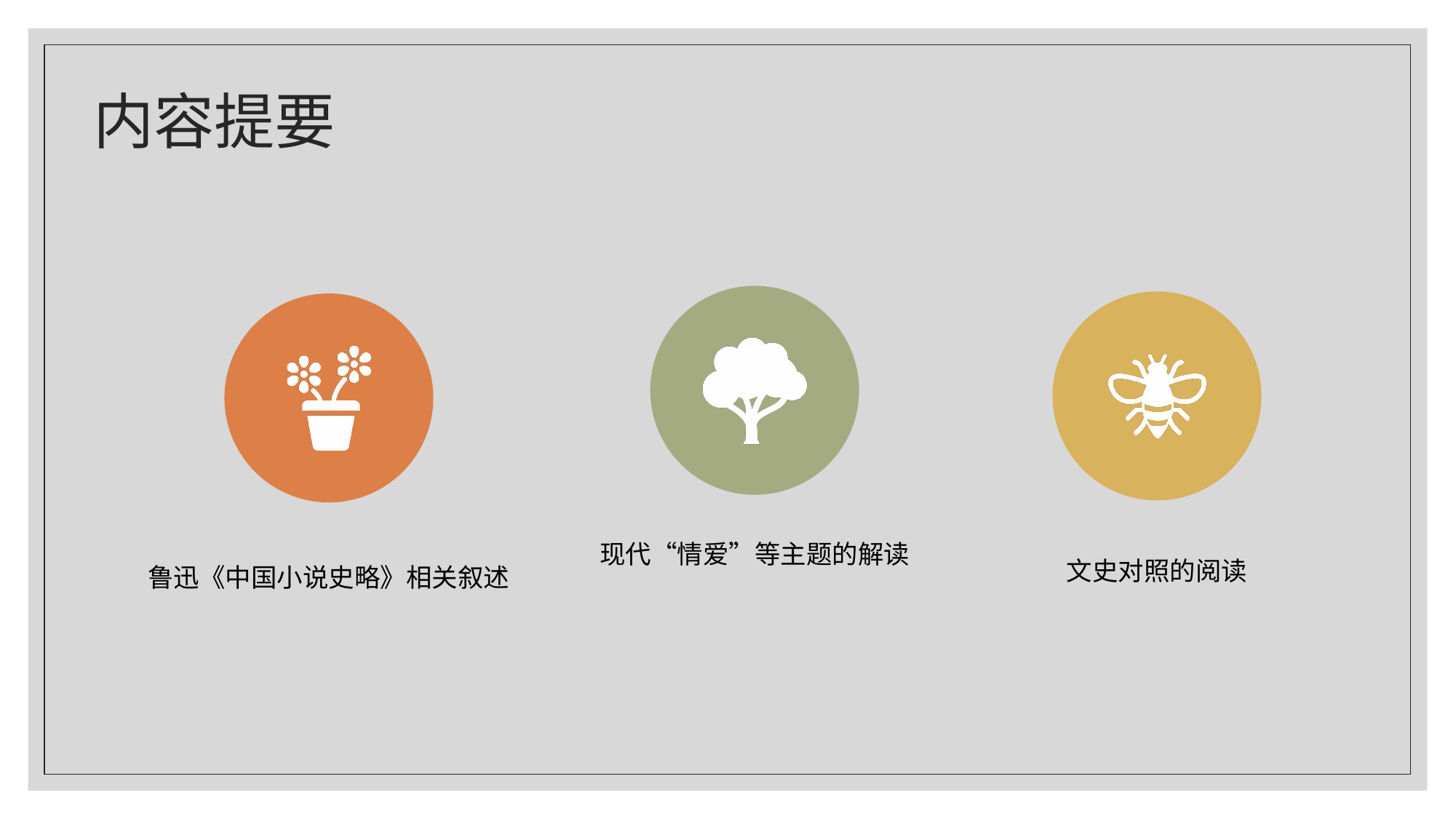

# 内容提要
鲁迅《中国小说史略》相关叙述
现代“情爱”等主题的解读
文史对照的阅读